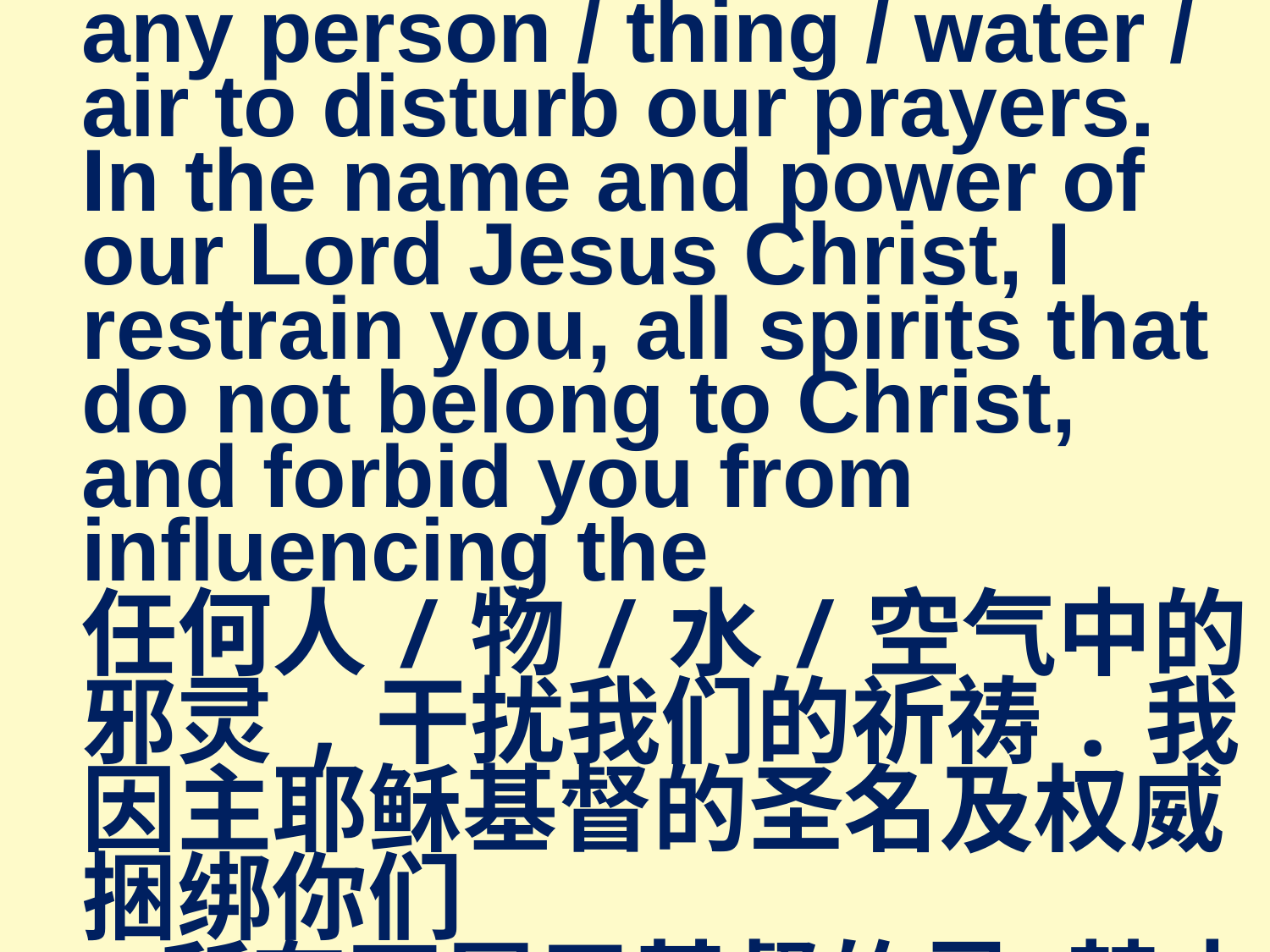

any person / thing / water / air to disturb our prayers. In the name and power of our Lord Jesus Christ, I restrain you, all spirits that do not belong to Christ, and forbid you from influencing the
任何人/物/水/空气中的邪灵,干扰我们的祈祷.我因主耶稣基督的圣名及权威捆绑你们
–所有不属于基督的灵–禁止你们影响任何在场人士的